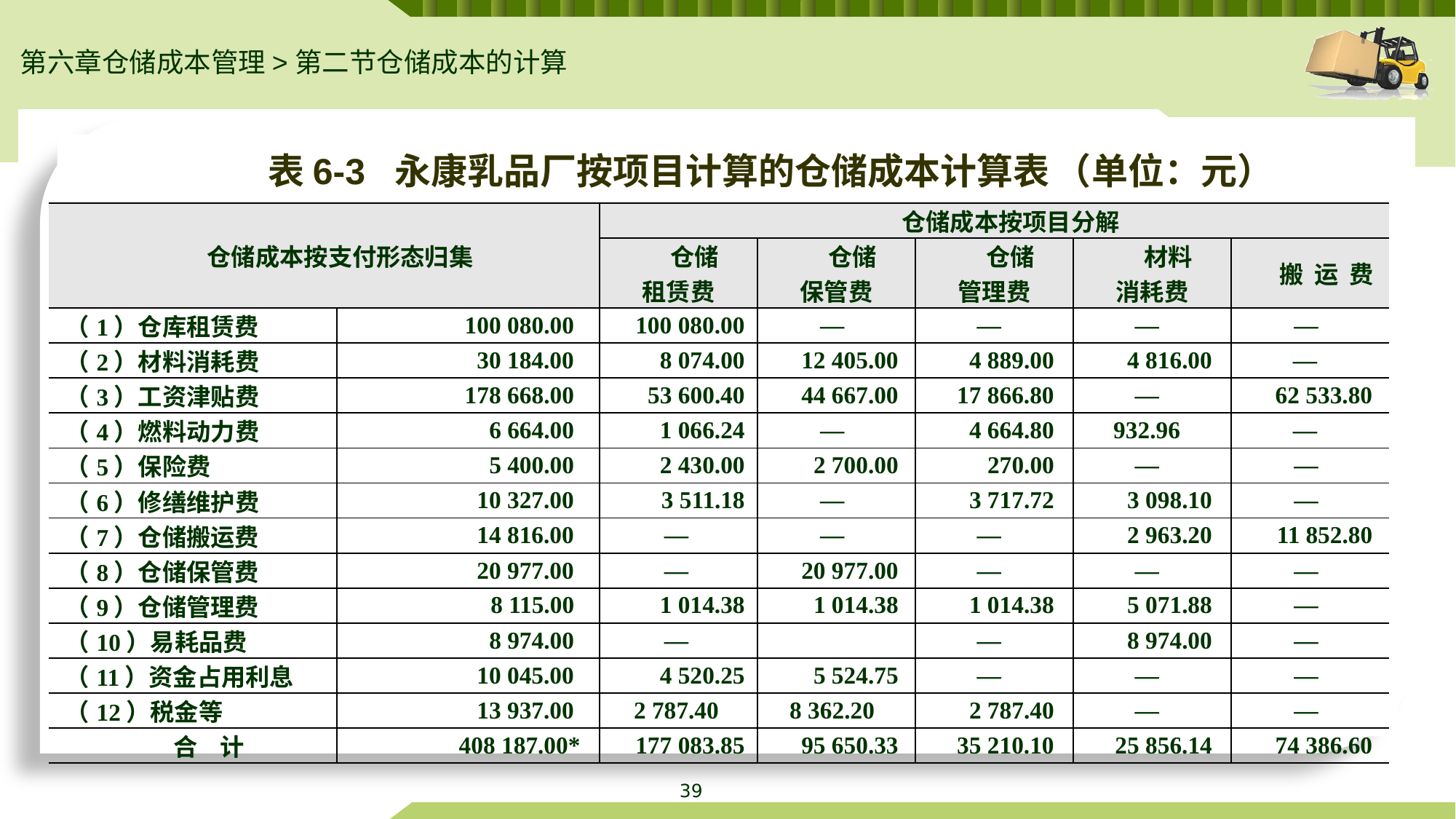

第六章仓储成本管理>第二节仓储成本的计算
表6-3  永康乳品厂按项目计算的仓储成本计算表	（单位：元）
| 仓储成本按支付形态归集 |  | 仓储成本按项目分解 |  |  |  |  |
| --- | --- | --- | --- | --- | --- | --- |
|  |  | 仓储 租赁费 | 仓储 保管费 | 仓储 管理费 | 材料 消耗费 | 搬 运 费 |
| （1）仓库租赁费 | 100 080.00 | 100 080.00 | — | — | — | — |
| （2）材料消耗费 | 30 184.00 | 8 074.00 | 12 405.00 | 4 889.00 | 4 816.00 | — |
| （3）工资津贴费 | 178 668.00 | 53 600.40 | 44 667.00 | 17 866.80 | — | 62 533.80 |
| （4）燃料动力费 | 6 664.00 | 1 066.24 | — | 4 664.80 | 932.96 | — |
| （5）保险费 | 5 400.00 | 2 430.00 | 2 700.00 | 270.00 | — | — |
| （6）修缮维护费 | 10 327.00 | 3 511.18 | — | 3 717.72 | 3 098.10 | — |
| （7）仓储搬运费 | 14 816.00 | — | — | — | 2 963.20 | 11 852.80 |
| （8）仓储保管费 | 20 977.00 | — | 20 977.00 | — | — | — |
| （9）仓储管理费 | 8 115.00 | 1 014.38 | 1 014.38 | 1 014.38 | 5 071.88 | — |
| （10）易耗品费 | 8 974.00 | — |  | — | 8 974.00 | — |
| （11）资金占用利息 | 10 045.00 | 4 520.25 | 5 524.75 | — | — | — |
| （12）税金等 | 13 937.00 | 2 787.40 | 8 362.20 | 2 787.40 | — | — |
| 合 计 | 408 187.00\* | 177 083.85 | 95 650.33 | 35 210.10 | 25 856.14 | 74 386.60 |